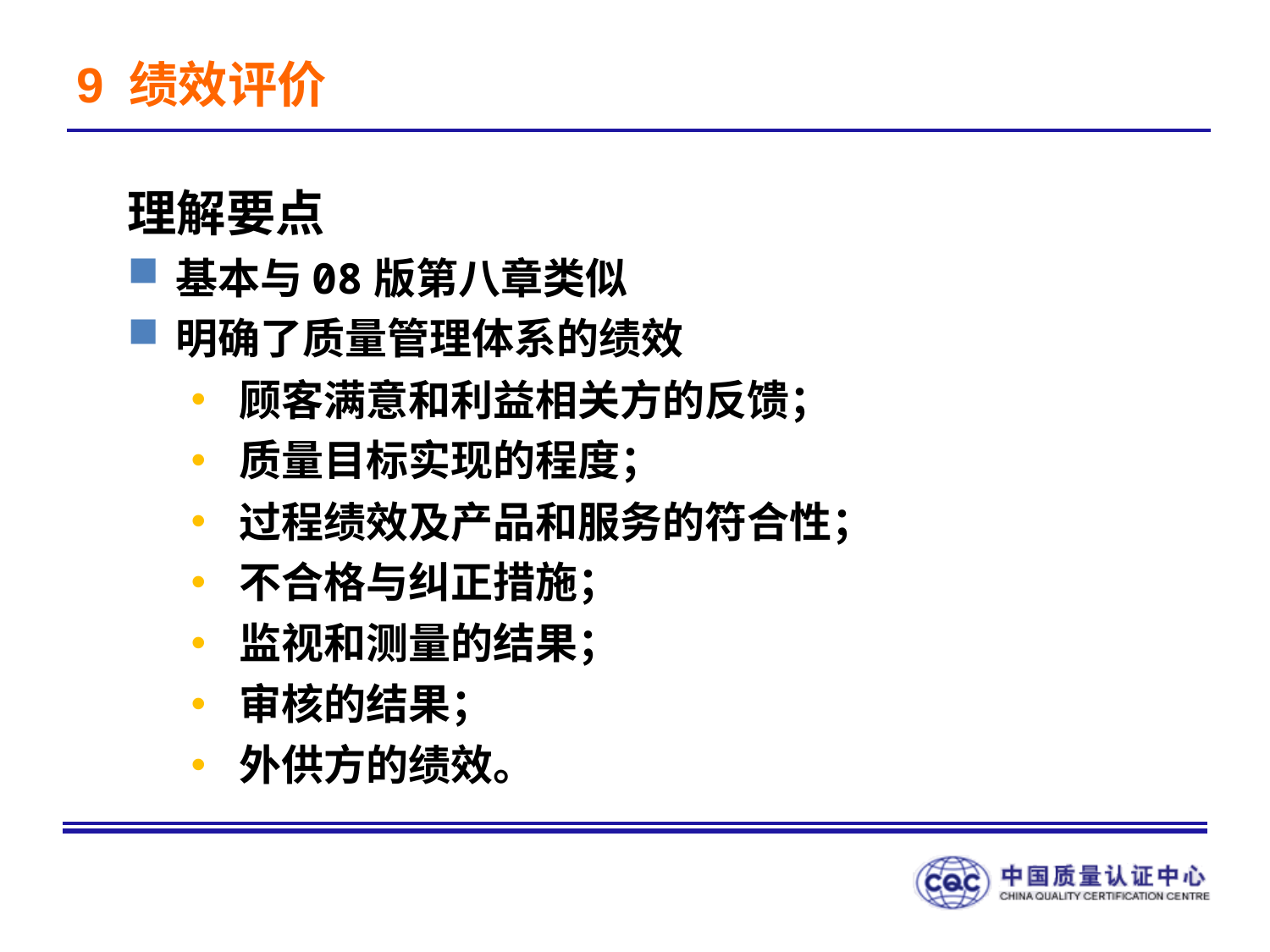

9 绩效评价
理解要点
基本与08版第八章类似
明确了质量管理体系的绩效
顾客满意和利益相关方的反馈；
质量目标实现的程度；
过程绩效及产品和服务的符合性；
不合格与纠正措施；
监视和测量的结果；
审核的结果；
外供方的绩效。